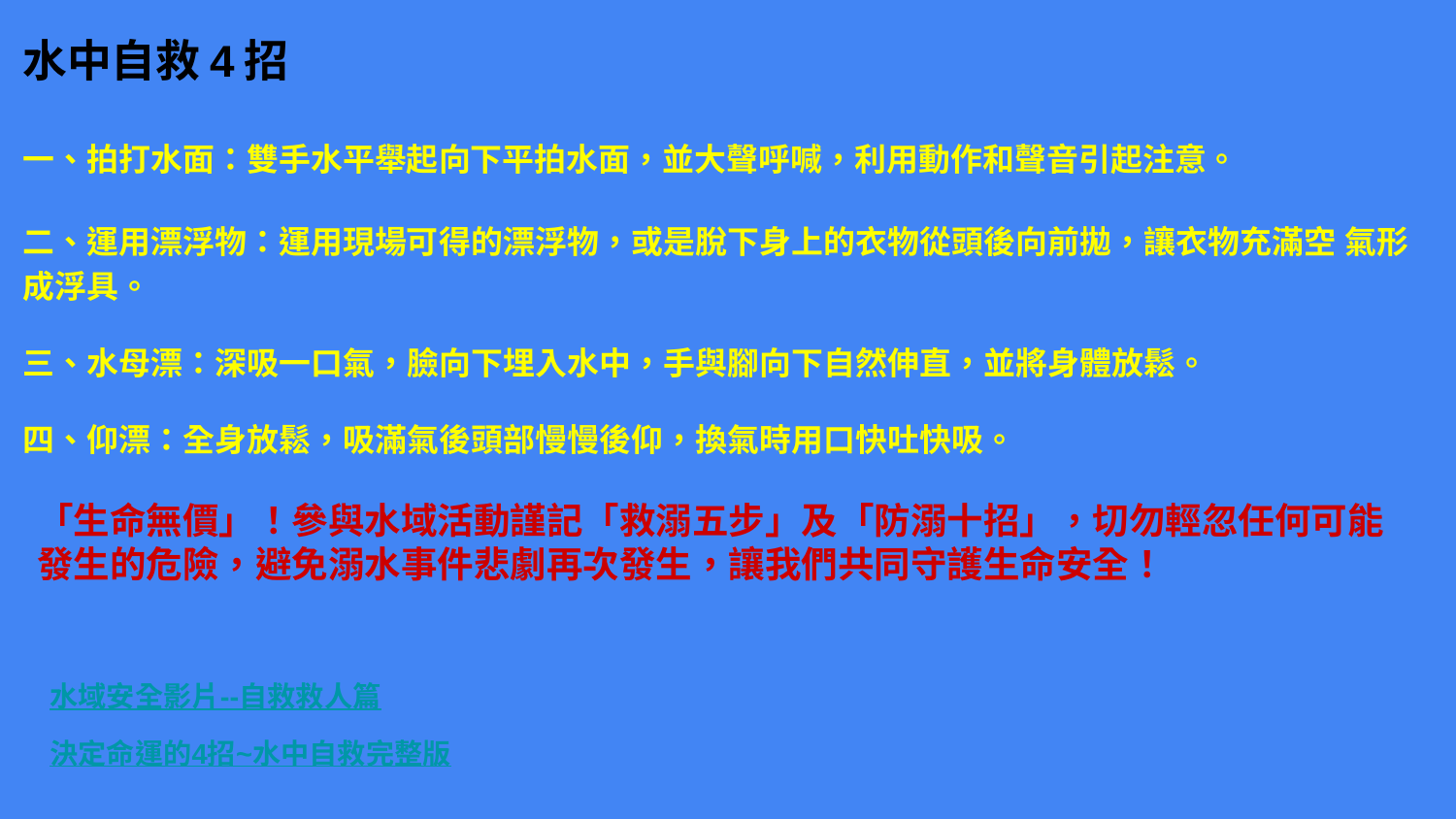

水中自救4招

一、拍打水面：雙手水平舉起向下平拍水面，並大聲呼喊，利用動作和聲音引起注意。

二、運用漂浮物：運用現場可得的漂浮物，或是脫下身上的衣物從頭後向前拋，讓衣物充滿空 氣形成浮具。

三、水母漂：深吸一口氣，臉向下埋入水中，手與腳向下自然伸直，並將身體放鬆。

四、仰漂：全身放鬆，吸滿氣後頭部慢慢後仰，換氣時用口快吐快吸。

「生命無價」！參與水域活動謹記「救溺五步」及「防溺十招」，切勿輕忽任何可能發生的危險，避免溺水事件悲劇再次發生，讓我們共同守護生命安全！
水域安全影片--自救救人篇
決定命運的4招~水中自救完整版